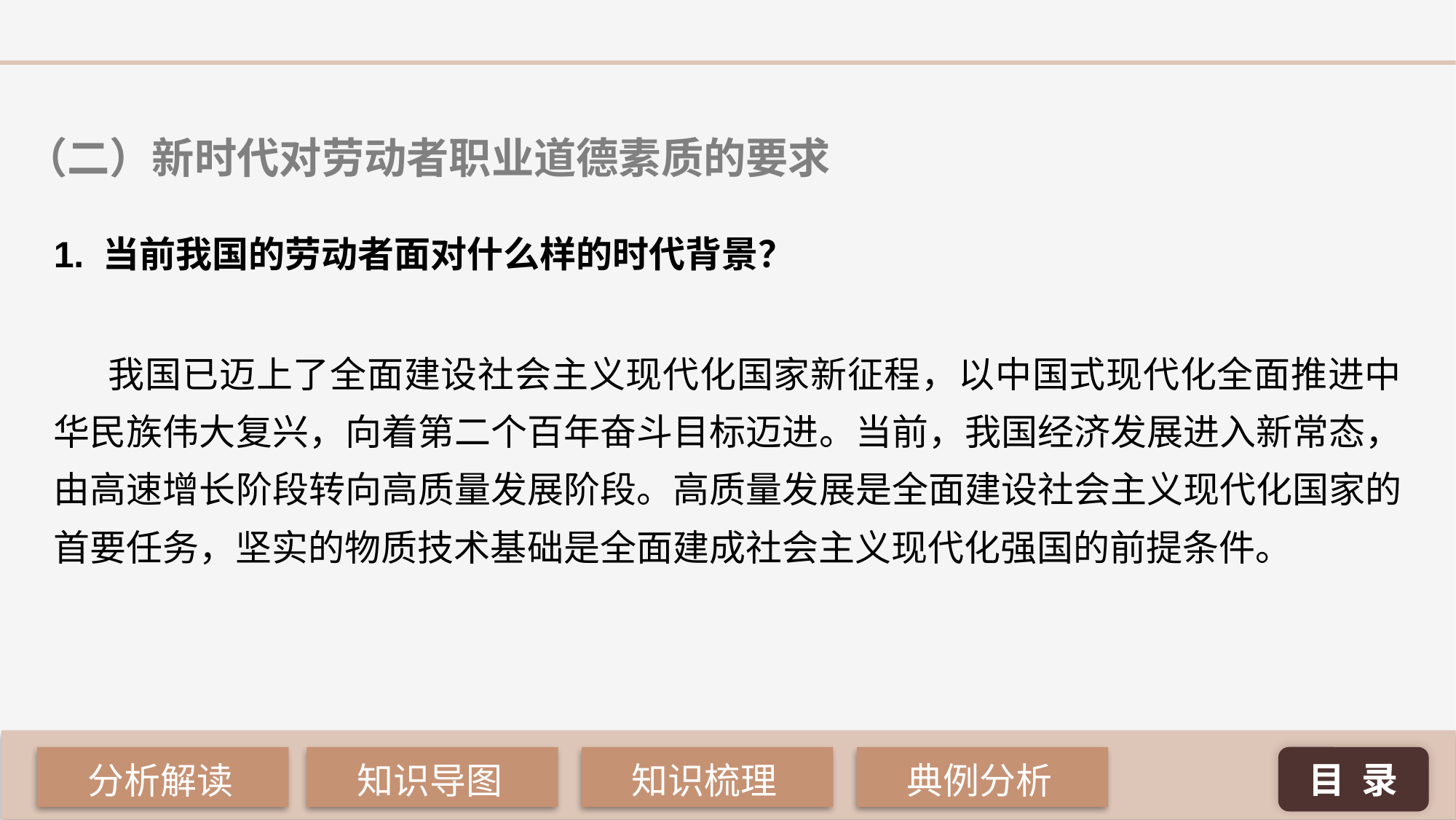

（二）新时代对劳动者职业道德素质的要求
1. 当前我国的劳动者面对什么样的时代背景？
我国已迈上了全面建设社会主义现代化国家新征程，以中国式现代化全面推进中华民族伟大复兴，向着第二个百年奋斗目标迈进。当前，我国经济发展进入新常态，由高速增长阶段转向高质量发展阶段。高质量发展是全面建设社会主义现代化国家的首要任务，坚实的物质技术基础是全面建成社会主义现代化强国的前提条件。